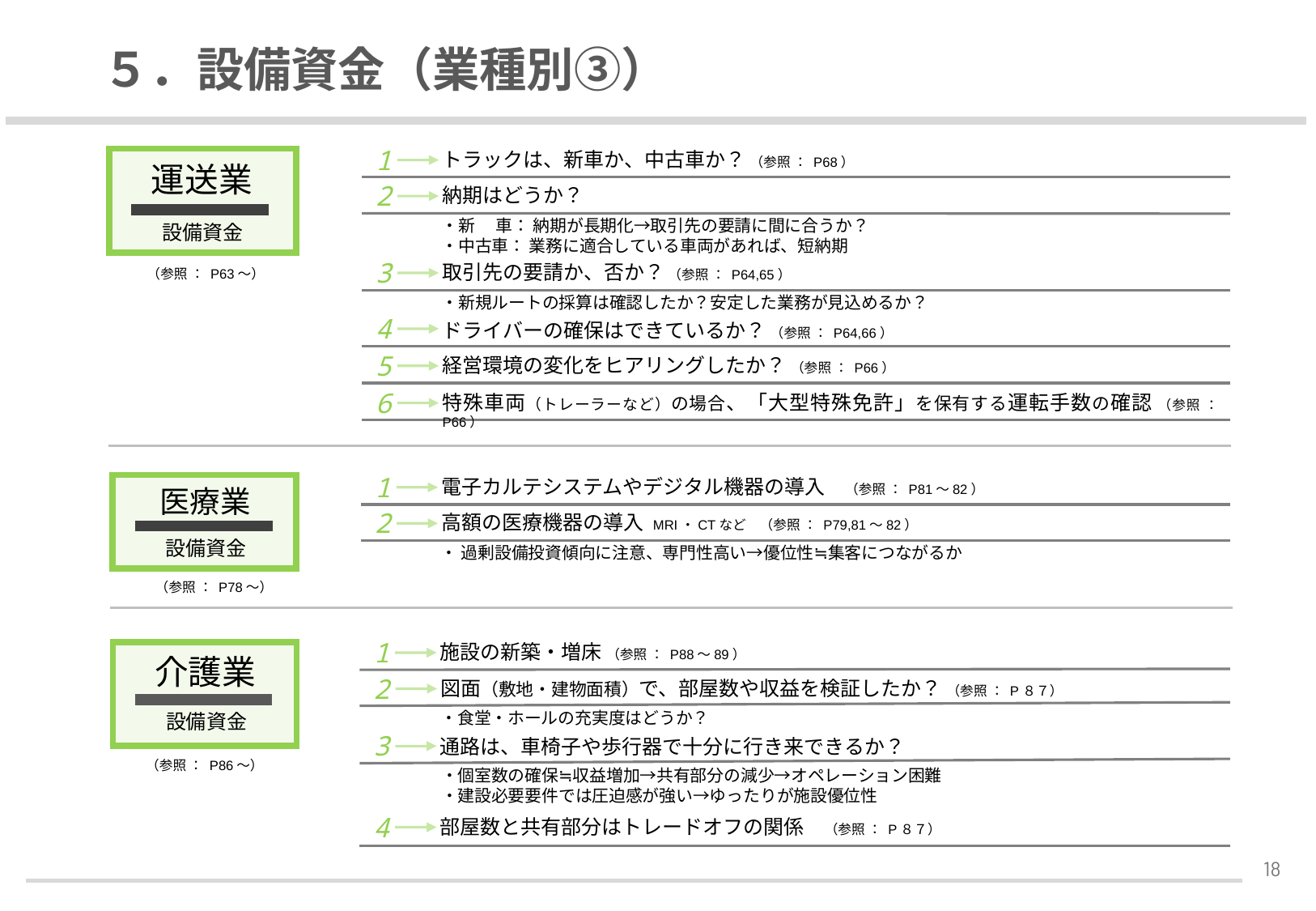

# ５．設備資金（業種別③）
1
トラックは、新車か、中古車か？ （参照 ： P68）
2
納期はどうか？
・新　 車： 納期が長期化→取引先の要請に間に合うか？
・中古車： 業務に適合している車両があれば、短納期
3
取引先の要請か、否か？ （参照 ： P64,65）
・新規ルートの採算は確認したか？安定した業務が見込めるか？
4
ドライバーの確保はできているか？ （参照 ： P64,66）
5
経営環境の変化をヒアリングしたか？ （参照 ： P66）
6
特殊車両（トレーラーなど）の場合、「大型特殊免許」を保有する運転手数の確認 （参照 ： P66）

設備資金
運送業
（参照 ： P63～）
1
電子カルテシステムやデジタル機器の導入　（参照 ： P81～82）
2
高額の医療機器の導入 MRI・CTなど　（参照 ： P79,81～82）
・ 過剰設備投資傾向に注意、専門性高い→優位性≒集客につながるか

設備資金
医療業
（参照 ： P78～）
1
施設の新築・増床 （参照 ： P88～89）
2
図面（敷地・建物面積）で、部屋数や収益を検証したか？ （参照 ： P８７）
・食堂・ホールの充実度はどうか？
3
通路は、車椅子や歩行器で十分に行き来できるか？
・個室数の確保≒収益増加→共有部分の減少→オペレーション困難
・建設必要要件では圧迫感が強い→ゆったりが施設優位性
4
部屋数と共有部分はトレードオフの関係　（参照 ： P８７）

設備資金
介護業
（参照 ： P86～）
18